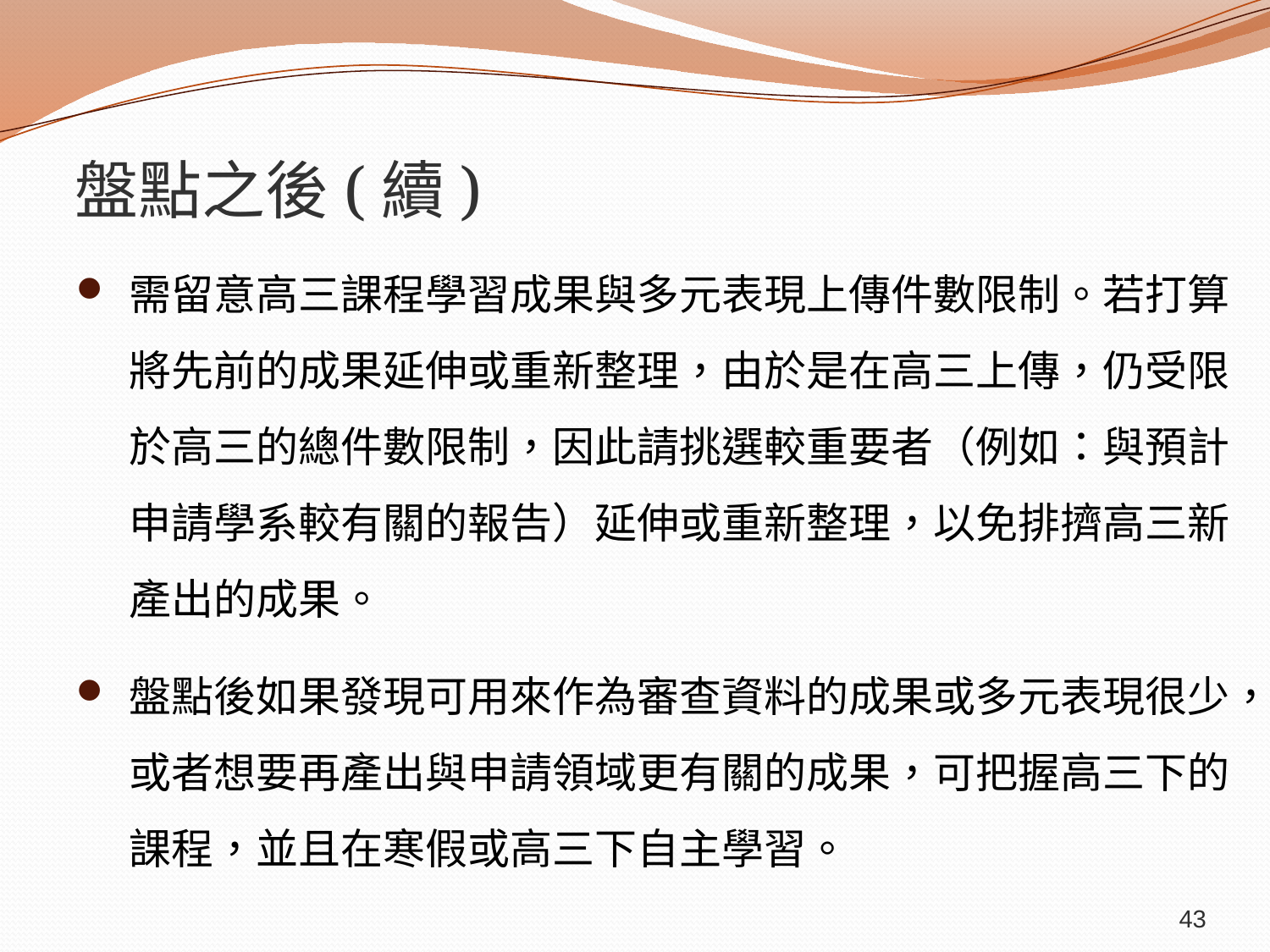

# 盤點之後(續)
需留意高三課程學習成果與多元表現上傳件數限制。若打算將先前的成果延伸或重新整理，由於是在高三上傳，仍受限於高三的總件數限制，因此請挑選較重要者（例如：與預計申請學系較有關的報告）延伸或重新整理，以免排擠高三新產出的成果。
盤點後如果發現可用來作為審查資料的成果或多元表現很少，或者想要再產出與申請領域更有關的成果，可把握高三下的課程，並且在寒假或高三下自主學習。
43